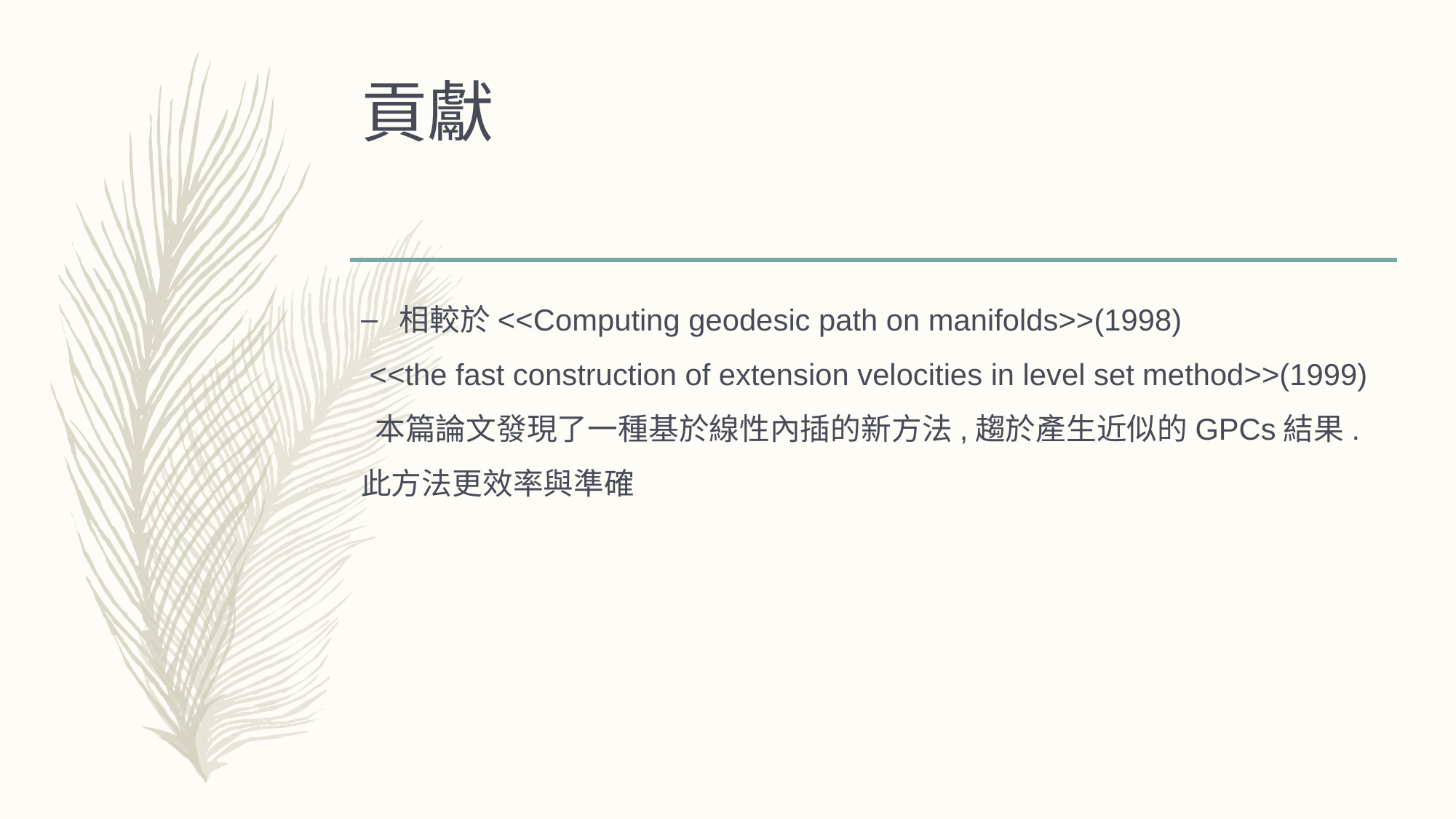

# 貢獻
相較於<<Computing geodesic path on manifolds>>(1998)
 <<the fast construction of extension velocities in level set method>>(1999)
 本篇論文發現了一種基於線性內插的新方法,趨於產生近似的GPCs結果.
此方法更效率與準確